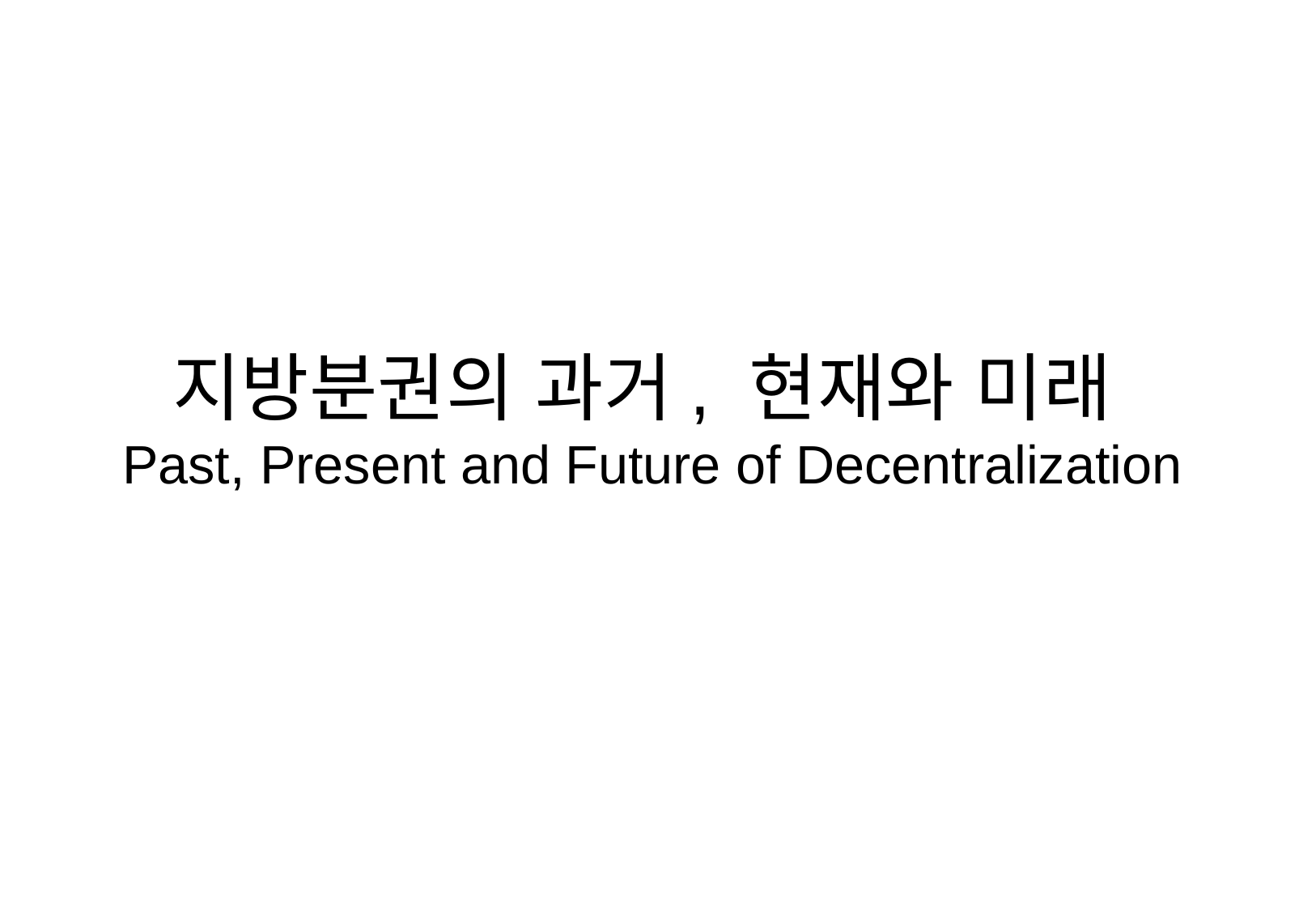

# 지방분권의 과거, 현재와 미래 Past, Present and Future of Decentralization